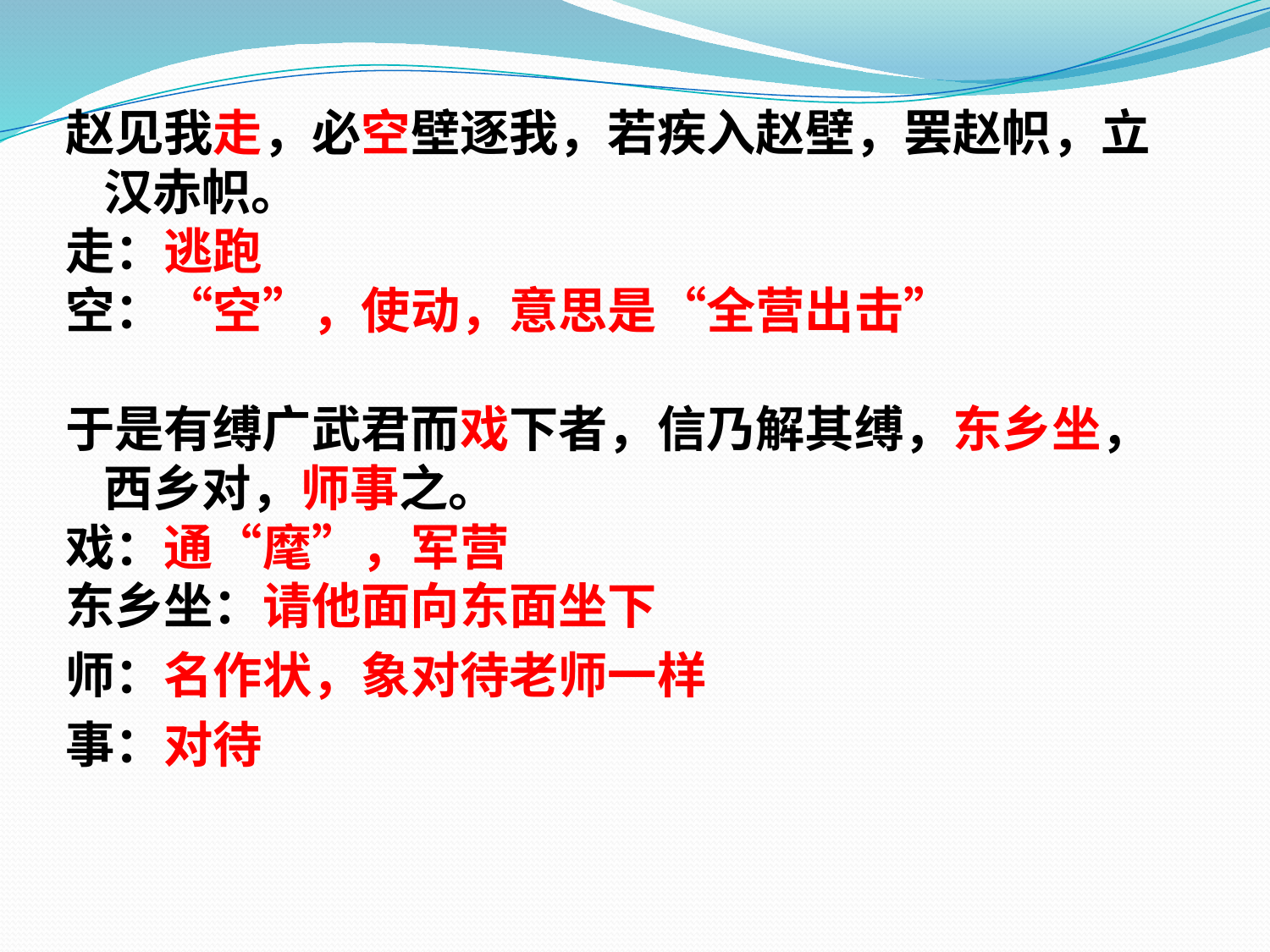

赵见我走，必空壁逐我，若疾入赵壁，罢赵帜，立汉赤帜。
走：逃跑
空：“空”，使动，意思是“全营出击”

于是有缚广武君而戏下者，信乃解其缚，东乡坐，西乡对，师事之。
戏：通“麾”，军营
东乡坐：请他面向东面坐下
师：名作状，象对待老师一样
事：对待